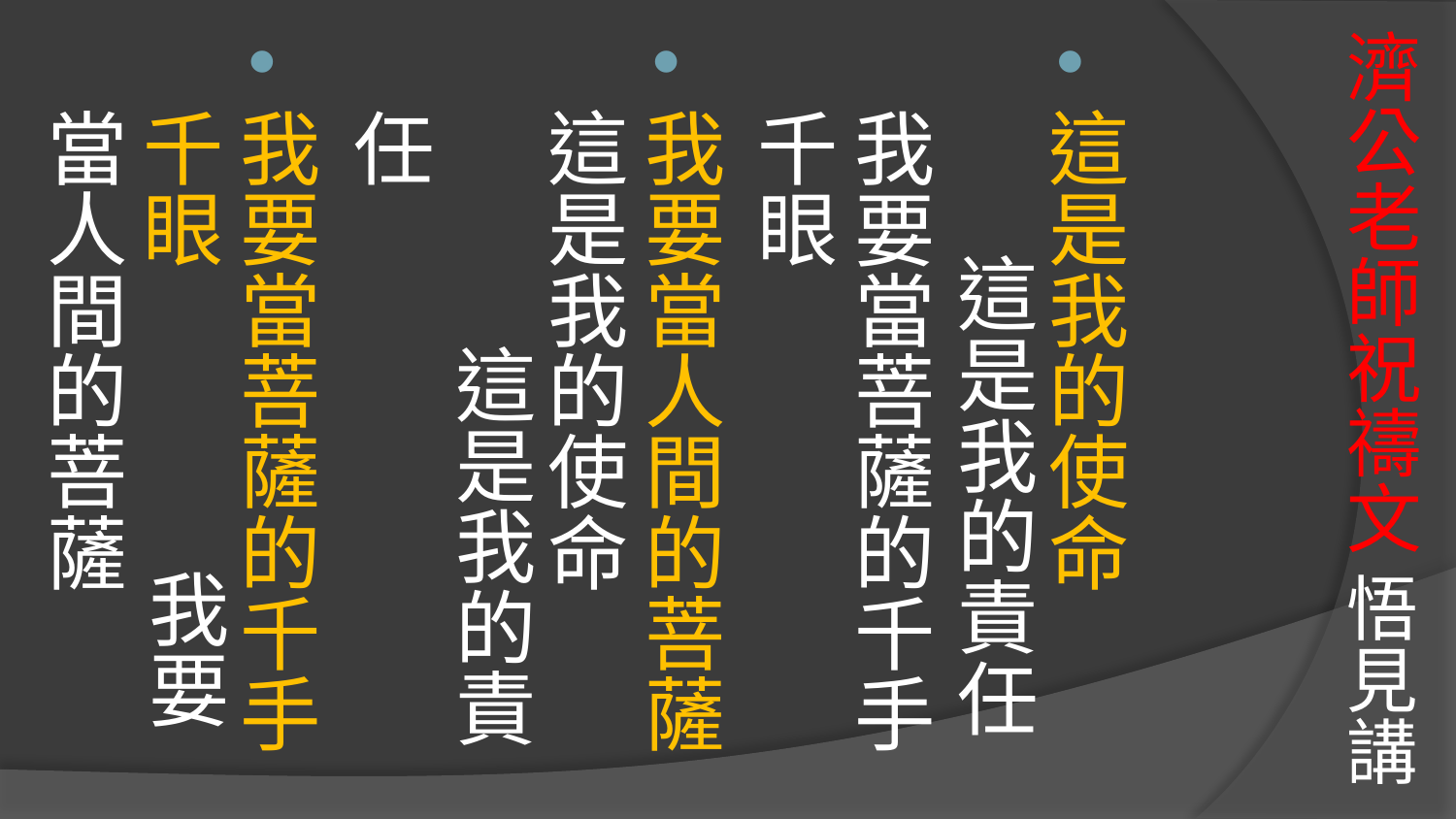

# 濟公老師祝禱文 悟見講
這是我的使命　              這是我的責任
我要當菩薩的千手千眼
我要當人間的菩薩
這是我的使命　                   這是我的責任
我要當菩薩的千手千眼　            我要當人間的菩薩